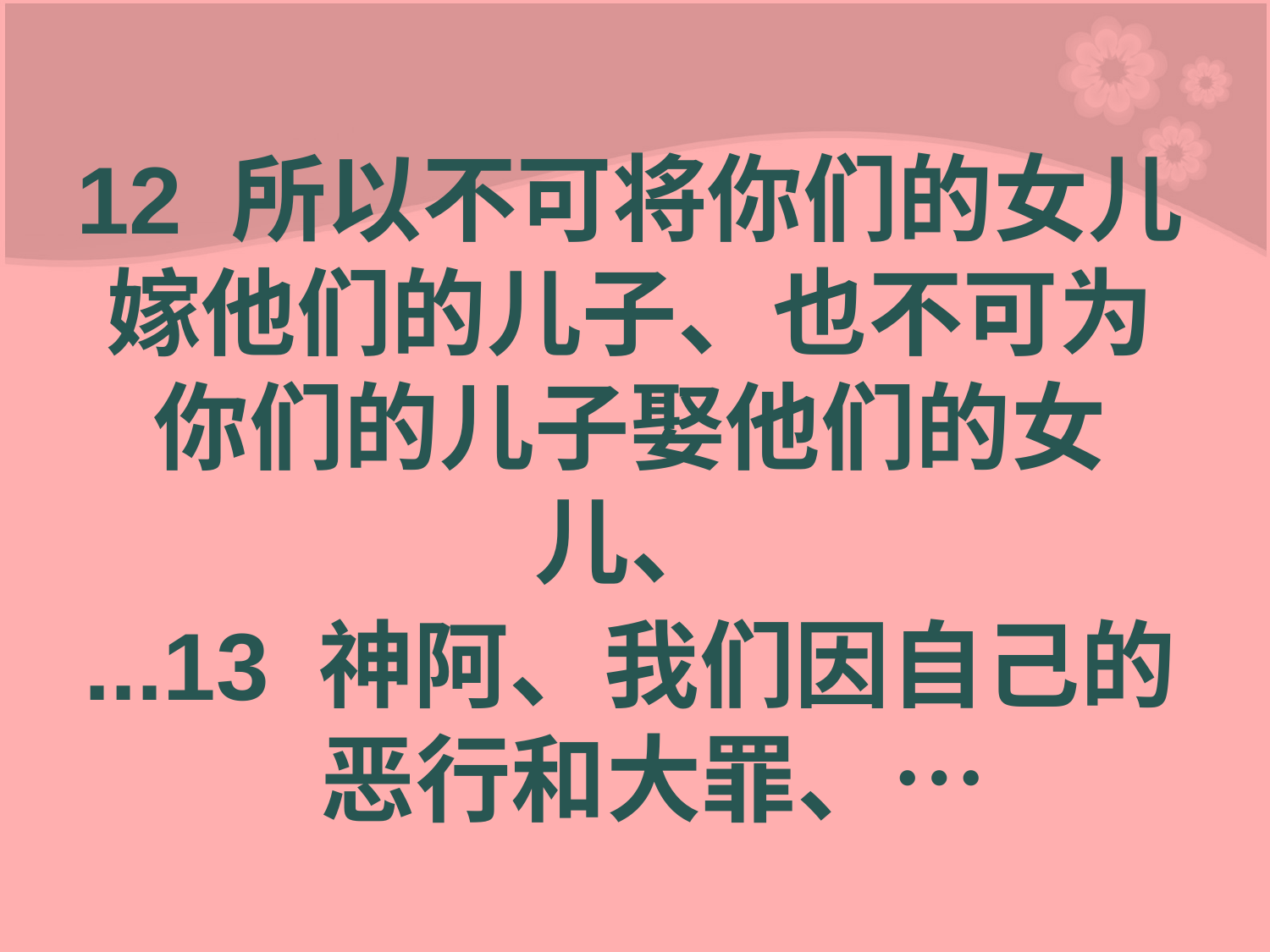

12 所以不可将你们的女儿嫁他们的儿子、也不可为你们的儿子娶他们的女儿、
...13 神阿、我们因自己的恶行和大罪、…